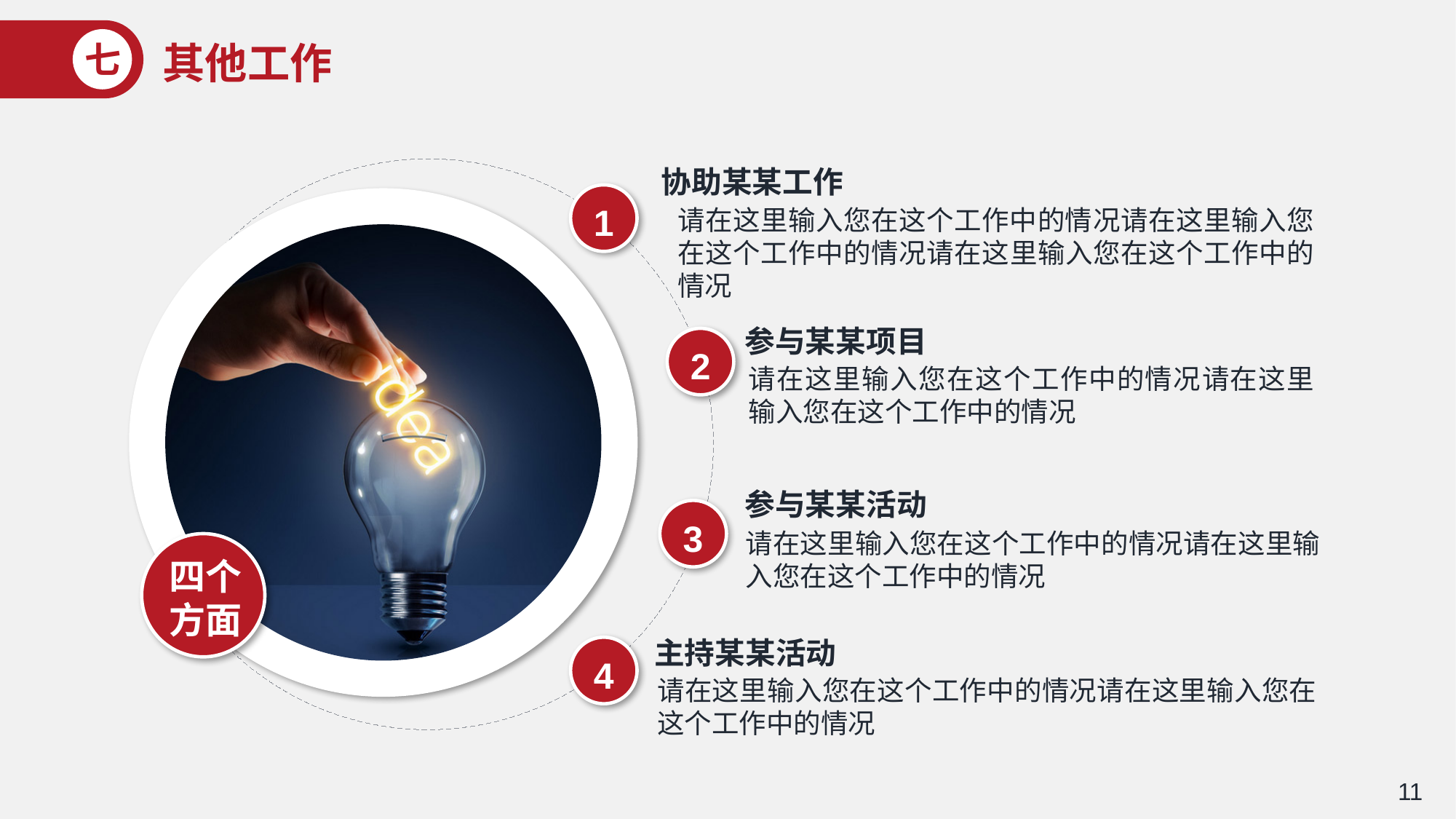

其他工作
七
协助某某工作

1

请在这里输入您在这个工作中的情况请在这里输入您在这个工作中的情况请在这里输入您在这个工作中的情况

参与某某项目
2
请在这里输入您在这个工作中的情况请在这里输入您在这个工作中的情况
参与某某活动
3
请在这里输入您在这个工作中的情况请在这里输入您在这个工作中的情况

四个方面
主持某某活动
4
请在这里输入您在这个工作中的情况请在这里输入您在这个工作中的情况